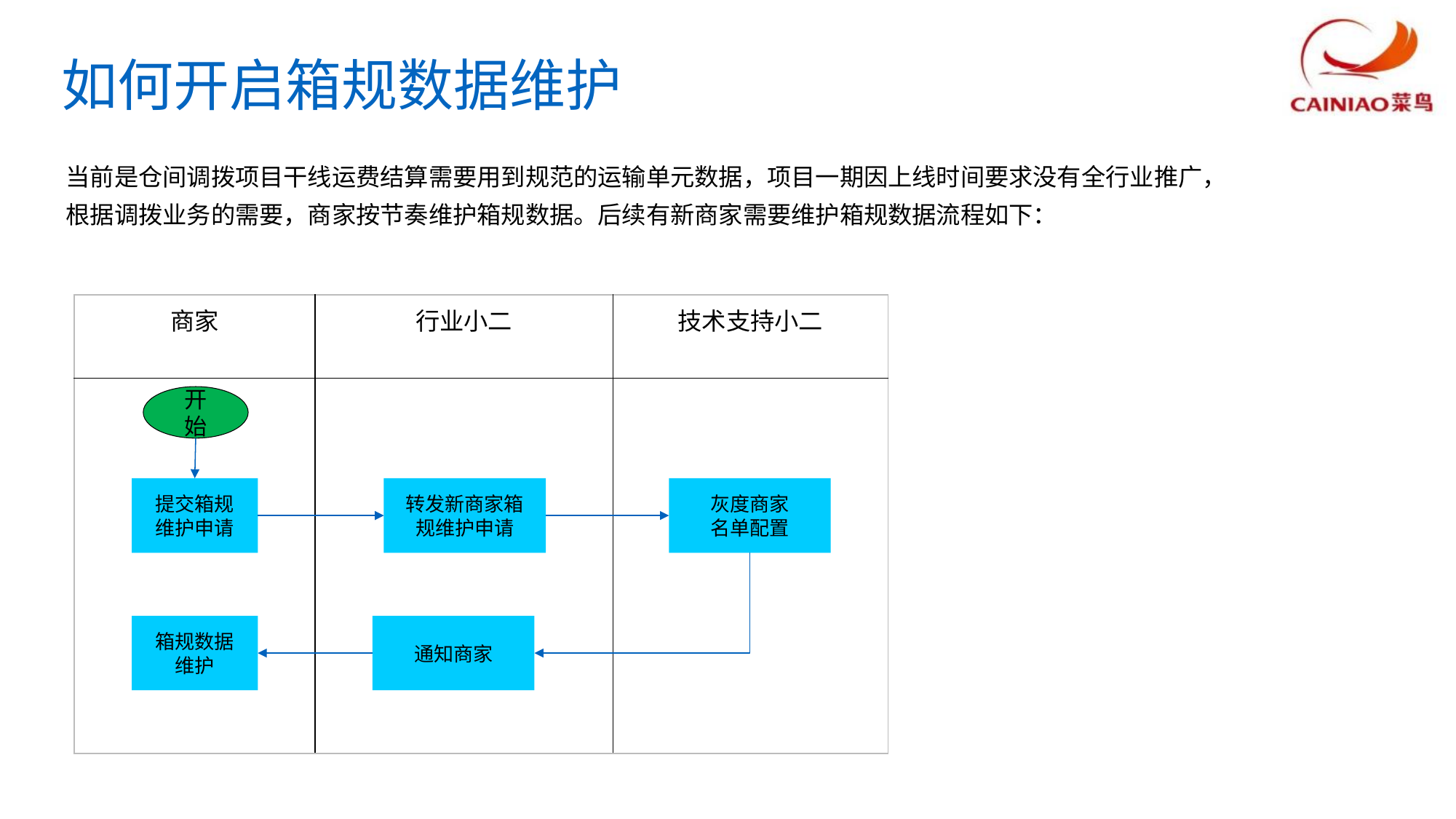

如何开启箱规数据维护
当前是仓间调拨项目干线运费结算需要用到规范的运输单元数据，项目一期因上线时间要求没有全行业推广，根据调拨业务的需要，商家按节奏维护箱规数据。后续有新商家需要维护箱规数据流程如下：
| 商家 | 行业小二 | 技术支持小二 |
| --- | --- | --- |
|  |  |  |
开始
灰度商家
名单配置
提交箱规维护申请
转发新商家箱规维护申请
箱规数据维护
通知商家